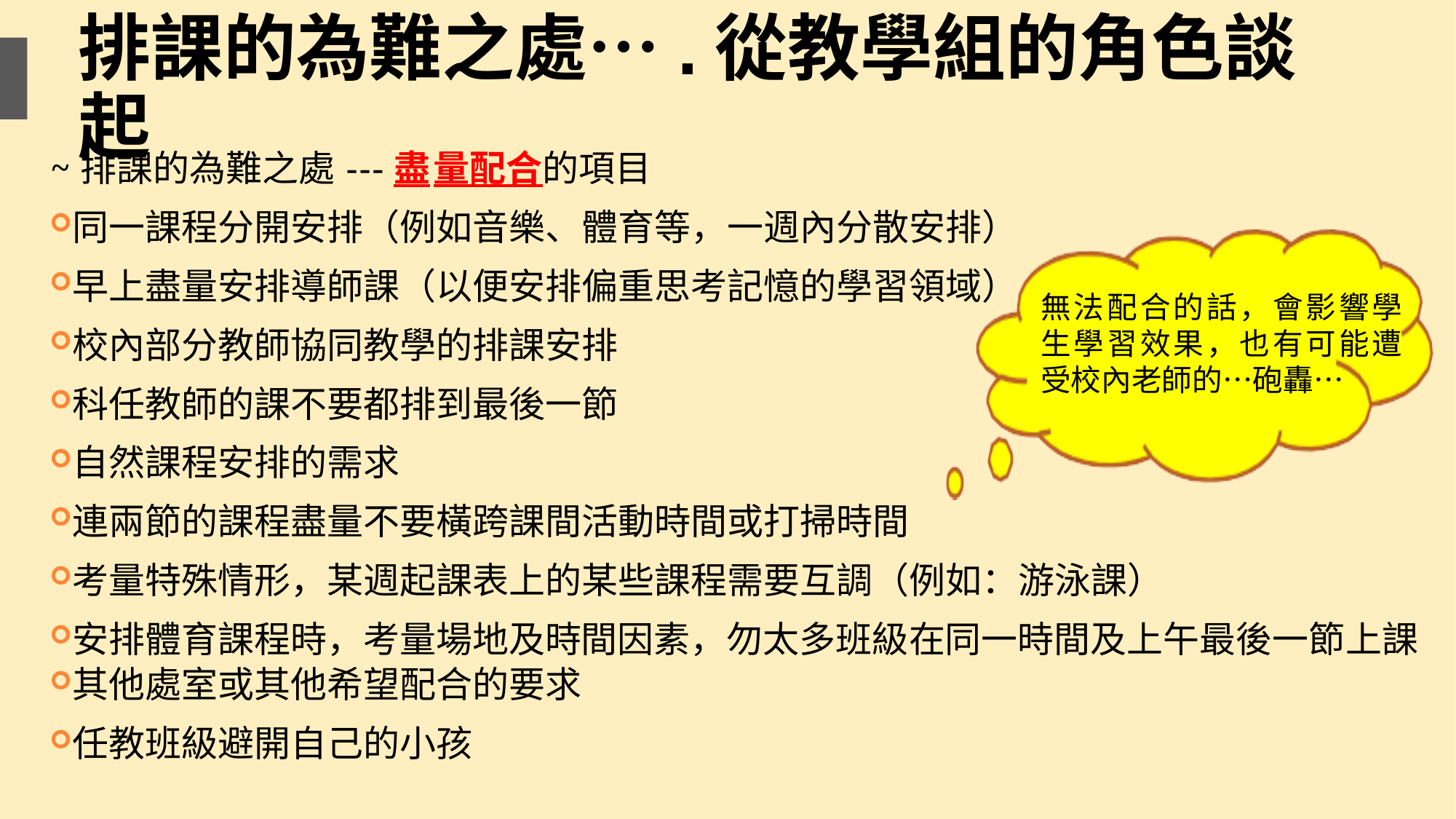

# 排課的為難之處….從教學組的角色談起

~排課的為難之處---盡量配合的項目
同一課程分開安排（例如音樂、體育等，一週內分散安排）
早上盡量安排導師課（以便安排偏重思考記憶的學習領域）
校內部分教師協同教學的排課安排
科任教師的課不要都排到最後一節
自然課程安排的需求
連兩節的課程盡量不要橫跨課間活動時間或打掃時間
考量特殊情形，某週起課表上的某些課程需要互調（例如：游泳課）
安排體育課程時，考量場地及時間因素，勿太多班級在同一時間及上午最後一節上課
其他處室或其他希望配合的要求
任教班級避開自己的小孩

無法配合的話，會影響學 生學習效果，也有可能遭 受校內老師的…砲轟…